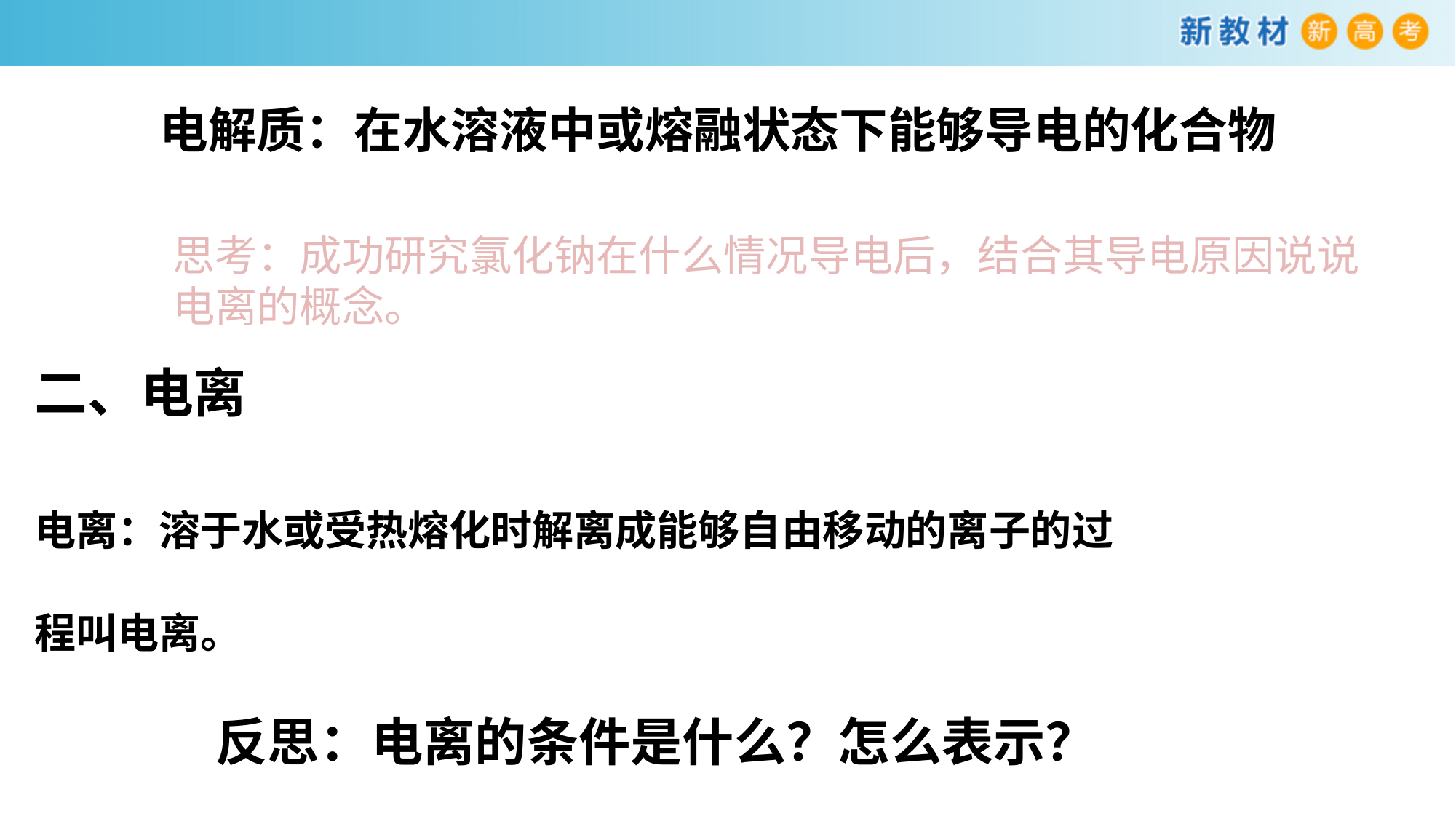

电解质：在水溶液中或熔融状态下能够导电的化合物
# 思考：成功研究氯化钠在什么情况导电后，结合其导电原因说说电离的概念。
二、电离

电离：溶于水或受热熔化时解离成能够自由移动的离子的过

程叫电离。

反思：电离的条件是什么？怎么表示？